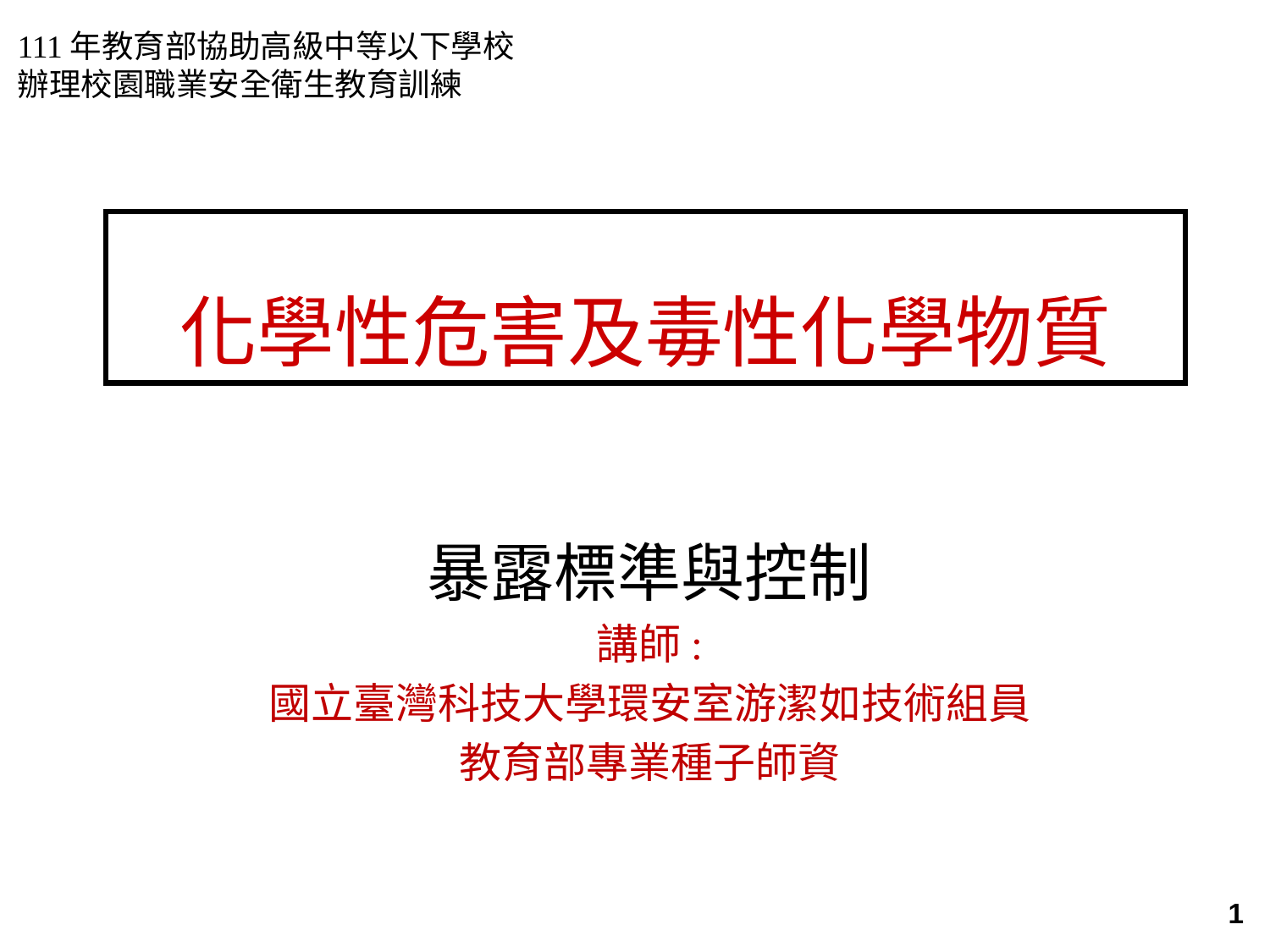

111年教育部協助高級中等以下學校
辦理校園職業安全衛生教育訓練
# 化學性危害及毒性化學物質
暴露標準與控制
講師:
國立臺灣科技大學環安室游潔如技術組員
教育部專業種子師資

1